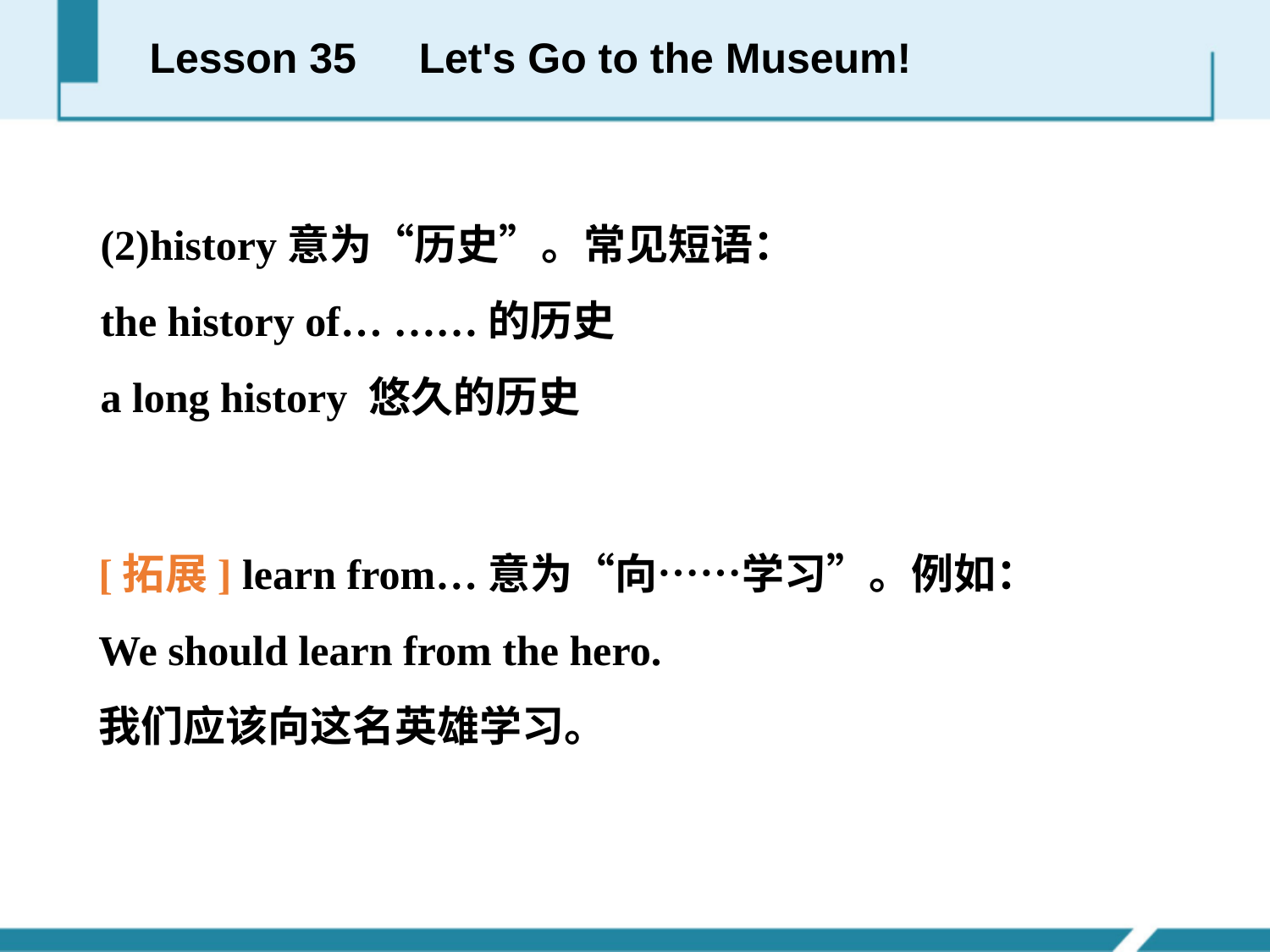

Lesson 35　Let's Go to the Museum!
(2)history意为“历史”。常见短语：
the history of… ……的历史
a long history 悠久的历史
[拓展] learn from…意为“向……学习”。例如：
We should learn from the hero.
我们应该向这名英雄学习。